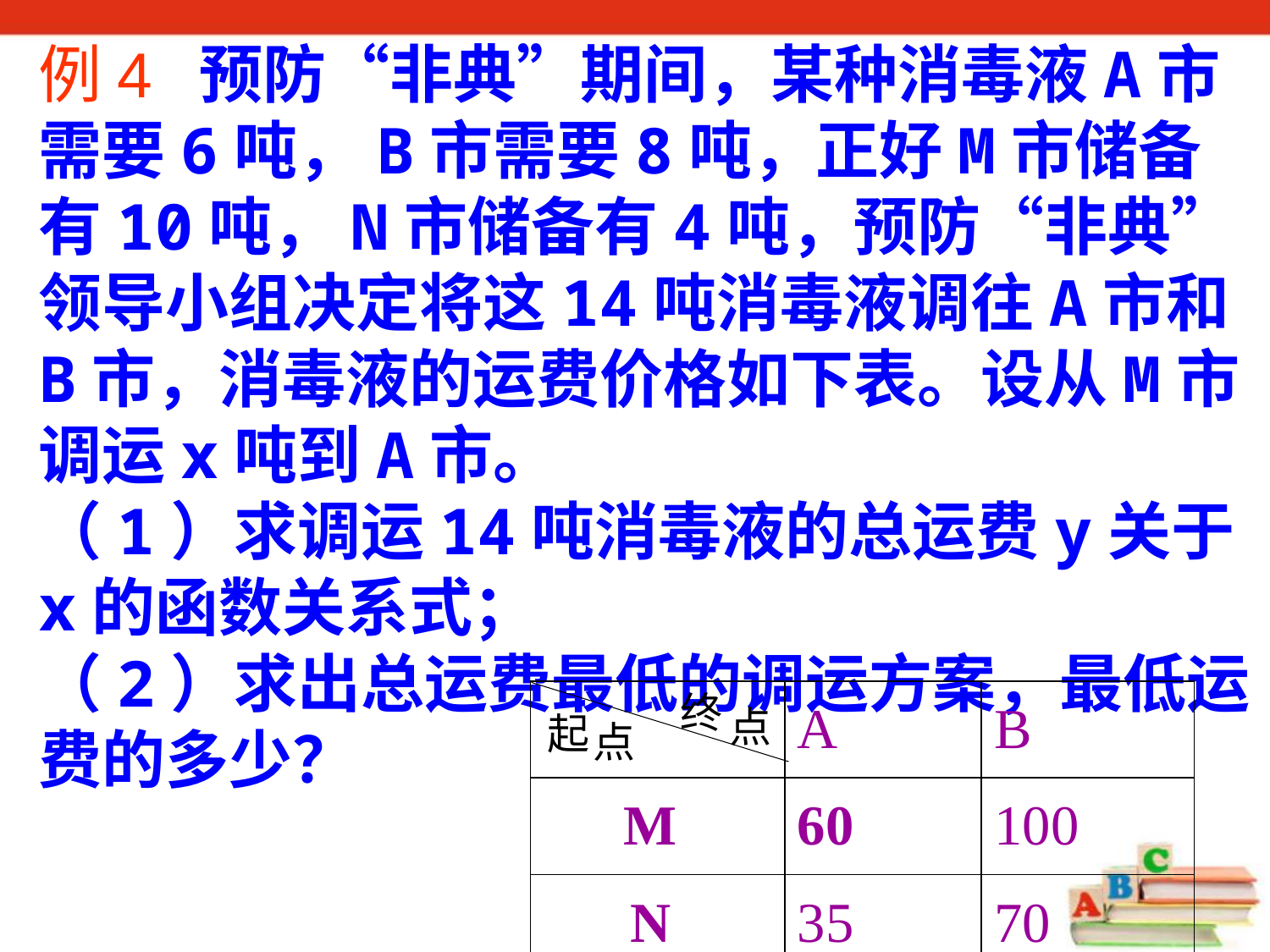

例4　预防“非典”期间，某种消毒液A市需要6吨，B市需要8吨，正好M市储备有10吨，N市储备有4吨，预防“非典”领导小组决定将这14吨消毒液调往A市和B市，消毒液的运费价格如下表。设从M市调运x吨到A市。
（1）求调运14吨消毒液的总运费y关于x的函数关系式；
（2）求出总运费最低的调运方案，最低运费的多少？

|  | A | B |
| --- | --- | --- |
| M | 60 | 100 |
| N | 35 | 70 |

终
点
起
点